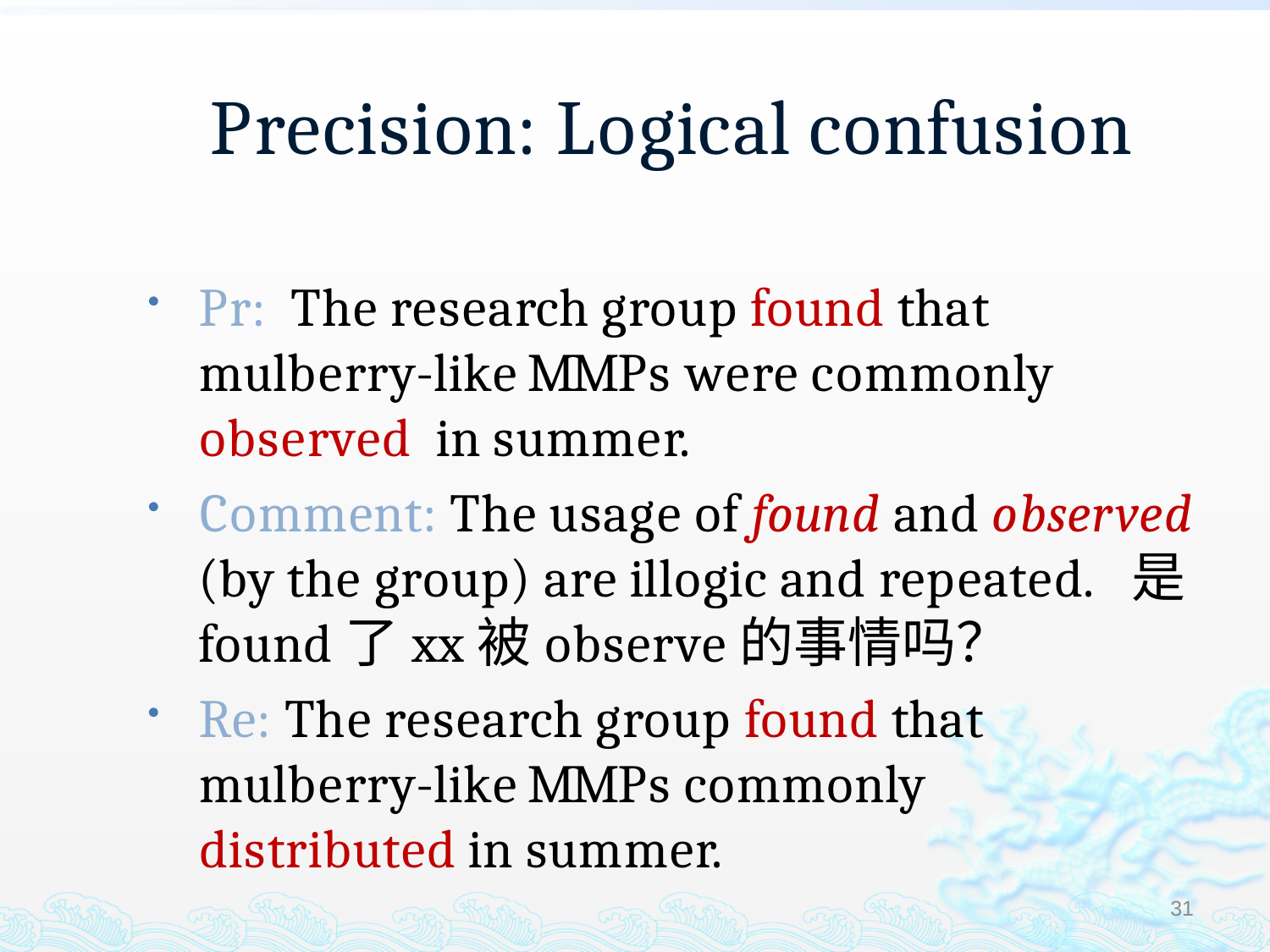

# Precision: Logical confusion
Pr:  The research group found that mulberry-like MMPs were commonly observed  in summer.
Comment: The usage of found and observed (by the group) are illogic and repeated.  是found了xx被observe的事情吗？
Re: The research group found that mulberry-like MMPs commonly distributed in summer.

31